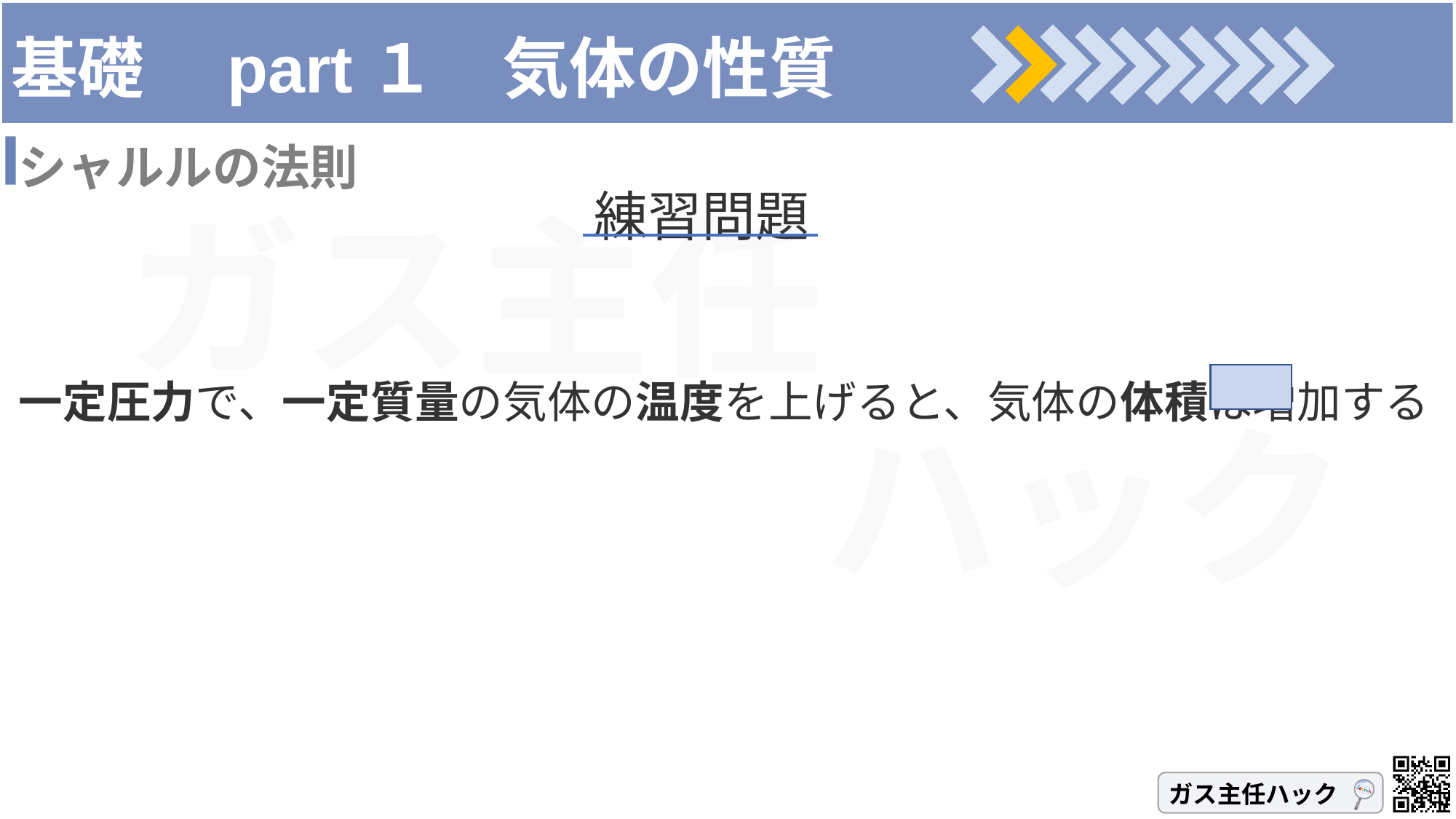

# 基礎　part１　気体の性質

シャルルの法則

練習問題

一定圧力で、一定質量の気体の温度を上げると、気体の体積は増加する